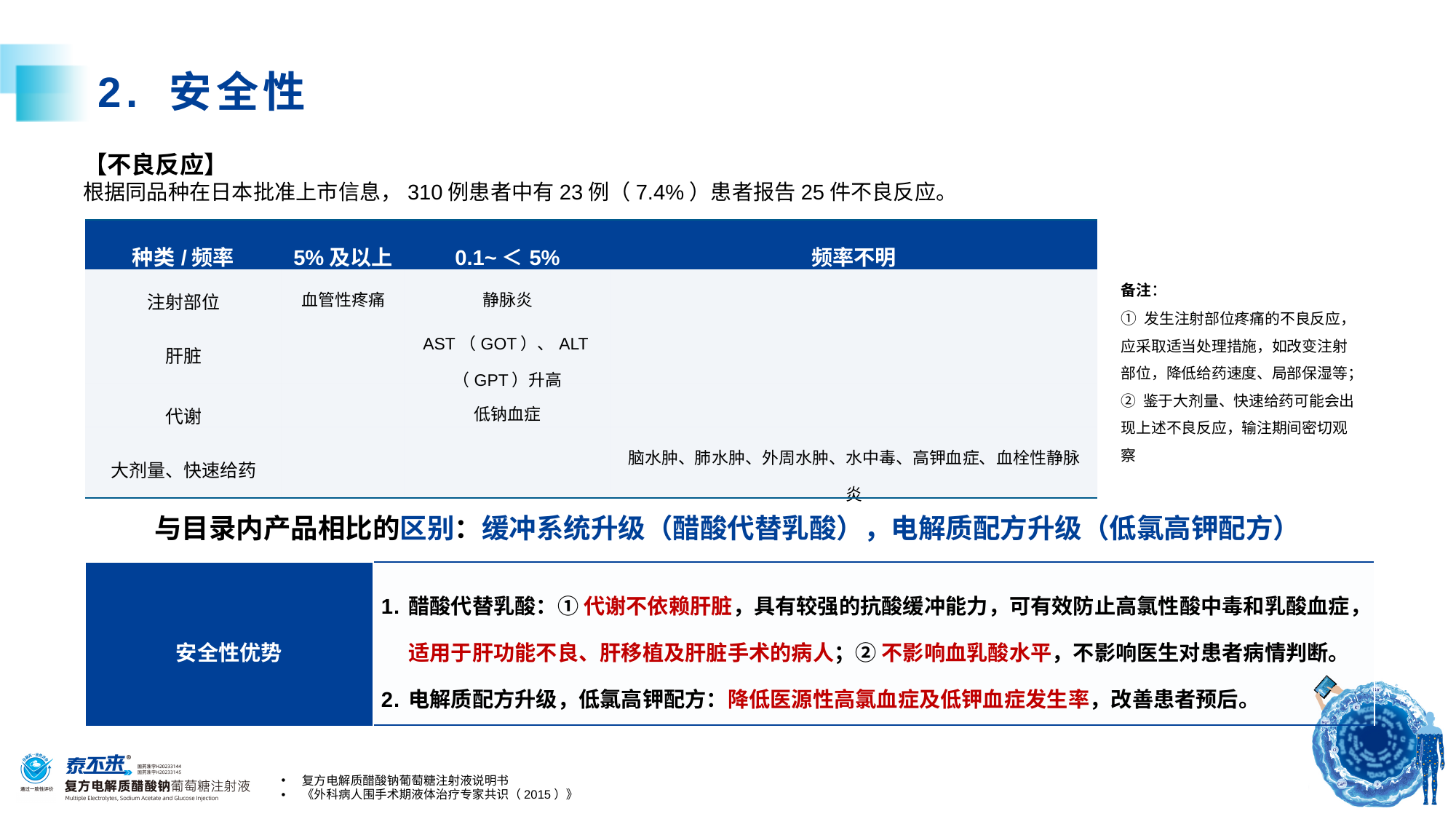

# 2. 安全性
【不良反应】
根据同品种在日本批准上市信息，310例患者中有23例（7.4%）患者报告25件不良反应。
| 种类/频率 | 5%及以上 | 0.1~＜5% | 频率不明 |
| --- | --- | --- | --- |
| 注射部位 | 血管性疼痛 | 静脉炎 |  |
| 肝脏 |  | AST（GOT）、ALT（GPT）升高 |  |
| 代谢 |  | 低钠血症 |  |
| 大剂量、快速给药 |  |  | 脑水肿、肺水肿、外周水肿、水中毒、高钾血症、血栓性静脉炎 |
备注：
① 发生注射部位疼痛的不良反应，应采取适当处理措施，如改变注射部位，降低给药速度、局部保湿等；
② 鉴于大剂量、快速给药可能会出现上述不良反应，输注期间密切观察
与目录内产品相比的区别：缓冲系统升级（醋酸代替乳酸），电解质配方升级（低氯高钾配方）
| 安全性优势 | 醋酸代替乳酸：① 代谢不依赖肝脏，具有较强的抗酸缓冲能力，可有效防止高氯性酸中毒和乳酸血症，适用于肝功能不良、肝移植及肝脏手术的病人；② 不影响血乳酸水平，不影响医生对患者病情判断。 电解质配方升级，低氯高钾配方：降低医源性高氯血症及低钾血症发生率，改善患者预后。 |
| --- | --- |
复方电解质醋酸钠葡萄糖注射液说明书
《外科病人围手术期液体治疗专家共识（2015）》